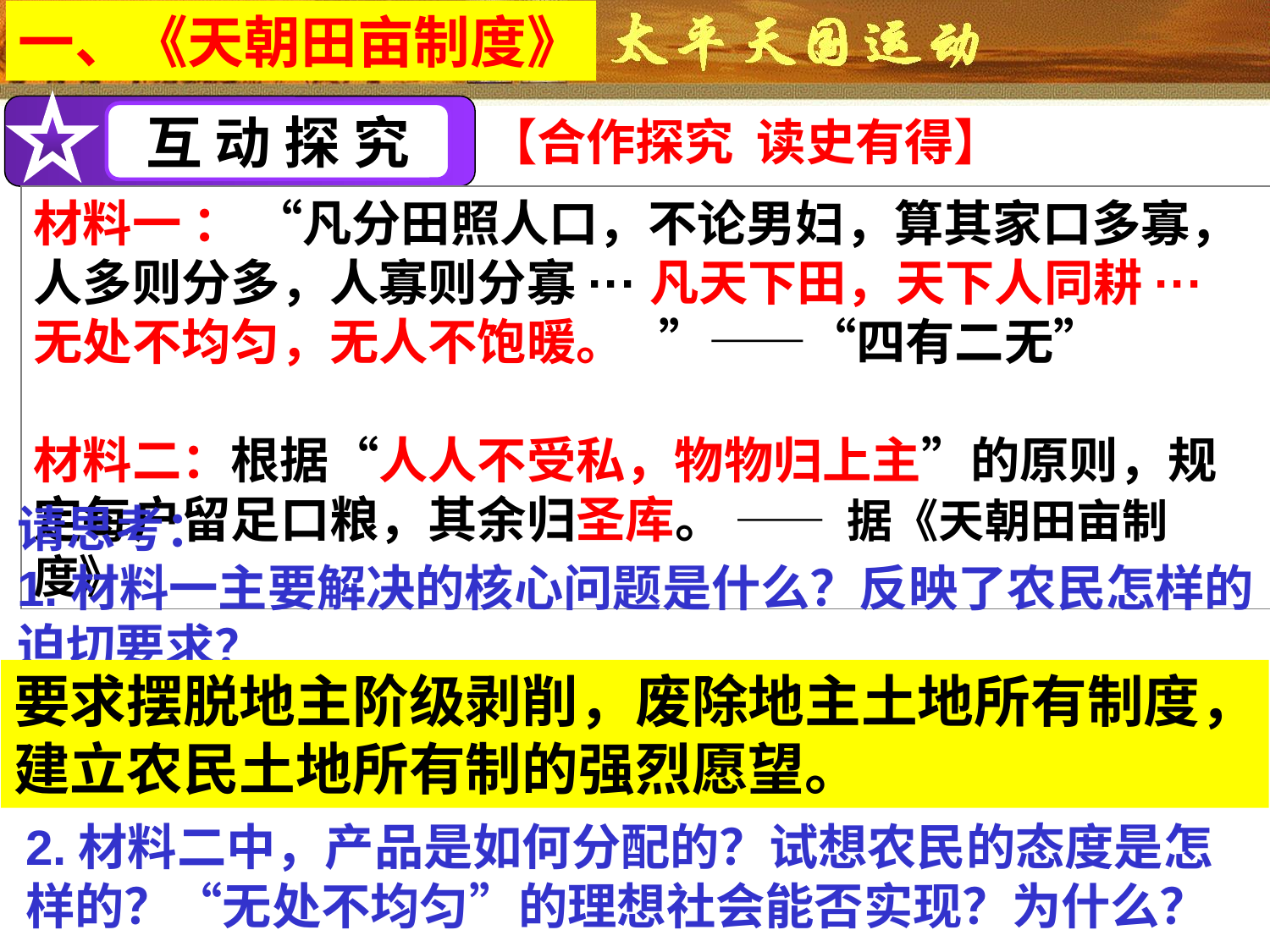

一、《天朝田亩制度》

互 动 探 究
【合作探究  读史有得】
材料一 ： “凡分田照人口，不论男妇，算其家口多寡，人多则分多，人寡则分寡···凡天下田，天下人同耕···无处不均匀，无人不饱暖。   ”——“四有二无”
材料二：根据“人人不受私，物物归上主”的原则，规定每户留足口粮，其余归圣库。 ——  据《天朝田亩制度》
请思考：
1.材料一主要解决的核心问题是什么？反映了农民怎样的迫切要求？
要求摆脱地主阶级剥削，废除地主土地所有制度，建立农民土地所有制的强烈愿望。
2.材料二中，产品是如何分配的？试想农民的态度是怎样的？“无处不均匀”的理想社会能否实现？为什么？